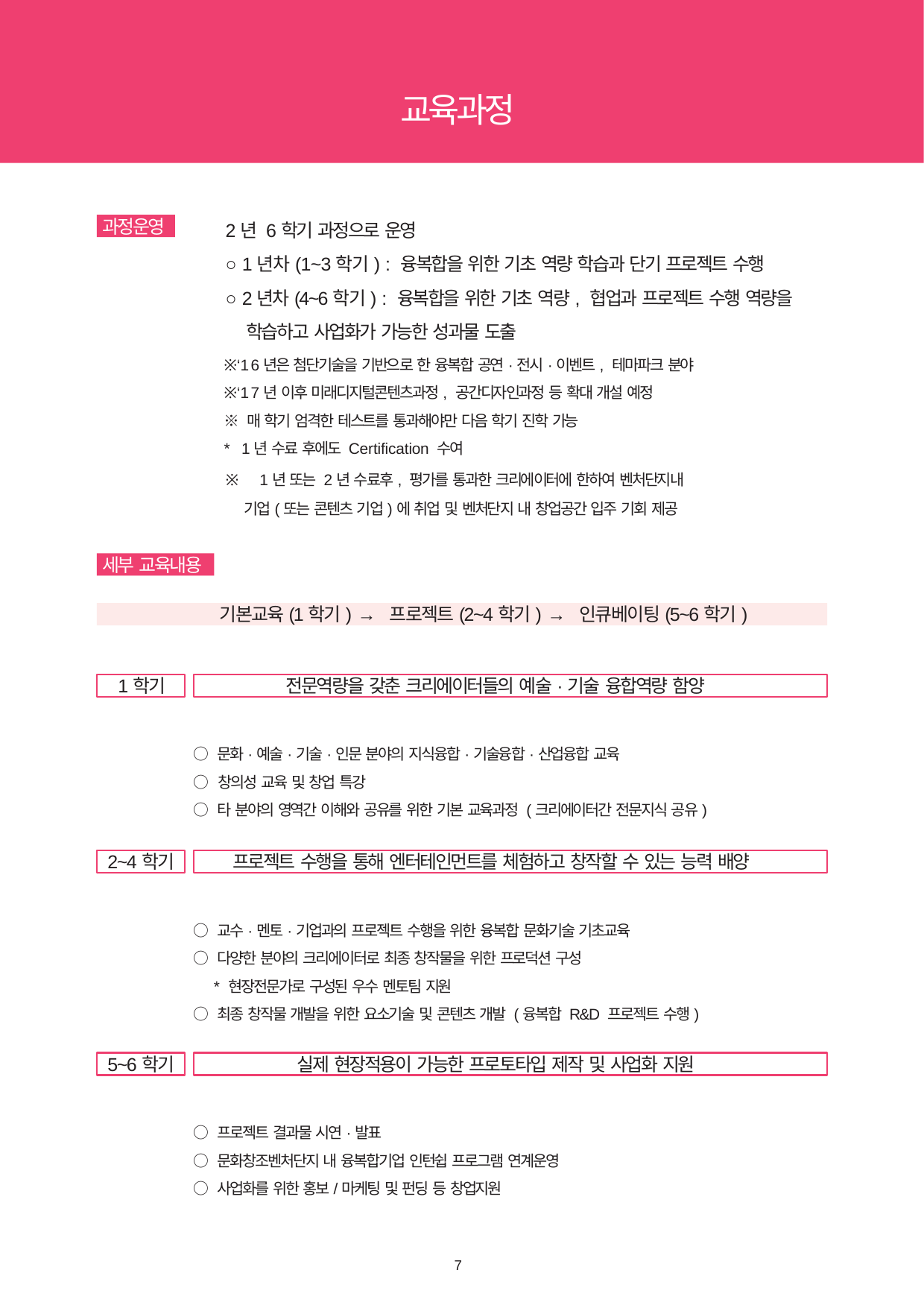

교육과정
과정운영
2년 6학기 과정으로 운영
○ 1년차(1~3학기) : 융복합을 위한 기초 역량 학습과 단기 프로젝트 수행
○ 2년차(4~6학기) : 융복합을 위한 기초 역량, 협업과 프로젝트 수행 역량을 학습하고 사업화가 가능한 성과물 도출
※‘16년은 첨단기술을 기반으로 한 융복합 공연·전시·이벤트, 테마파크 분야
※‘17년 이후 미래디지털콘텐츠과정, 공간디자인과정 등 확대 개설 예정
※ 매 학기 엄격한 테스트를 통과해야만 다음 학기 진학 가능
* 1년 수료 후에도 Certification 수여
※ 1년 또는 2년 수료후, 평가를 통과한 크리에이터에 한하여 벤처단지내 기업(또는 콘텐츠 기업)에 취업 및 벤처단지 내 창업공간 입주 기회 제공
세부 교육내용
기본교육(1학기) → 프로젝트(2~4학기) → 인큐베이팅(5~6학기)
1학기
전문역량을 갖춘 크리에이터들의 예술·기술 융합역량 함양
○ 문화·예술·기술·인문 분야의 지식융합·기술융합·산업융합 교육
○  창의성 교육 및 창업 특강
○ 타 분야의 영역간 이해와 공유를 위한 기본 교육과정 (크리에이터간 전문지식 공유)
2~4학기
프로젝트 수행을 통해 엔터테인먼트를 체험하고 창작할 수 있는 능력 배양
○ 교수·멘토·기업과의 프로젝트 수행을 위한 융복합 문화기술 기초교육
○ 다양한 분야의 크리에이터로 최종 창작물을 위한 프로덕션 구성
* 현장전문가로 구성된 우수 멘토팀 지원
○ 최종 창작물 개발을 위한 요소기술 및 콘텐츠 개발 (융복합 R&D 프로젝트 수행)
5~6학기
실제 현장적용이 가능한 프로토타입 제작 및 사업화 지원
○ 프로젝트 결과물 시연·발표
○ 문화창조벤처단지 내 융복합기업 인턴쉽 프로그램 연계운영
○ 사업화를 위한 홍보/마케팅 및 펀딩 등 창업지원
7